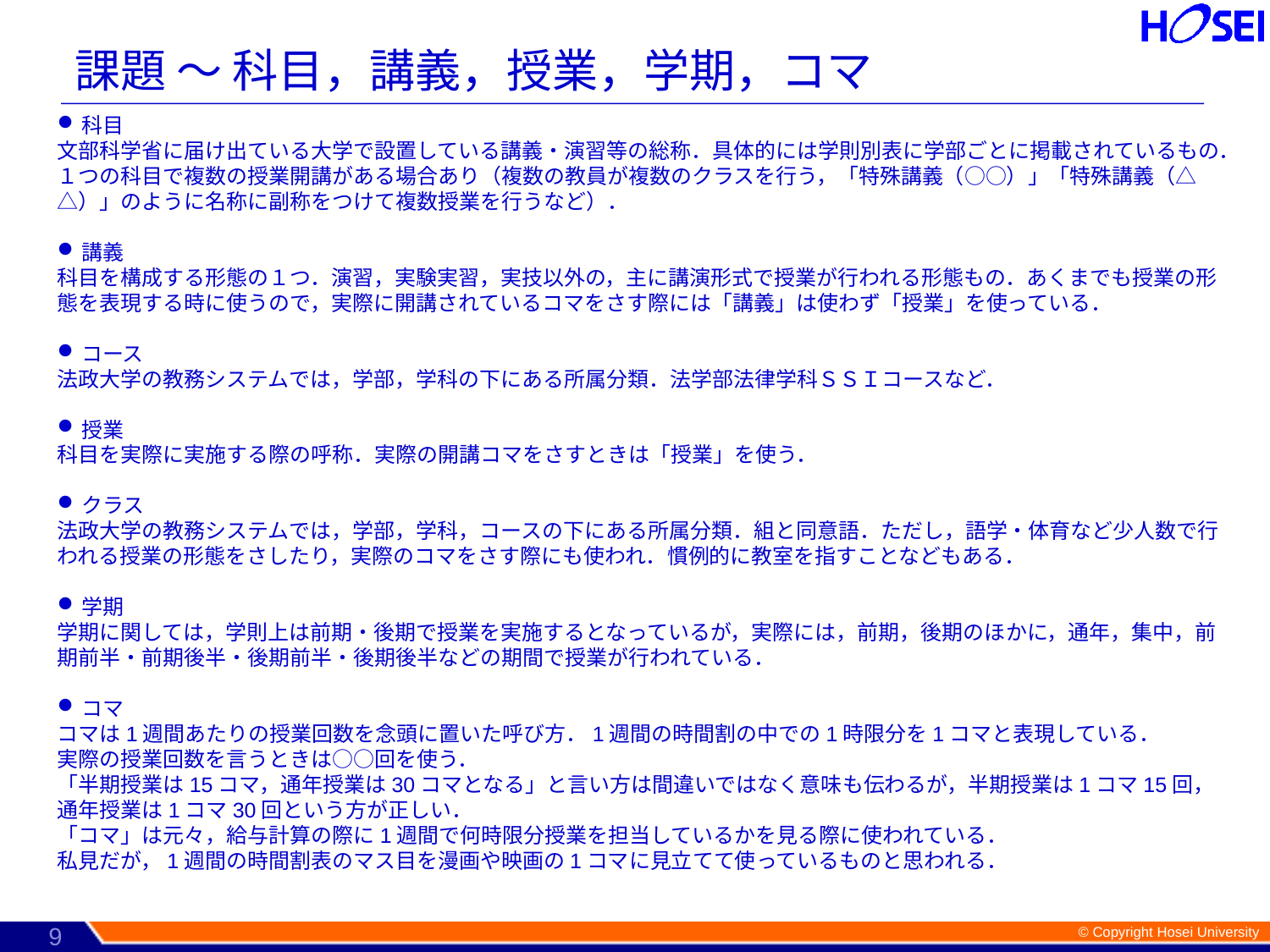

# 課題 ～ 科目，講義，授業，学期，コマ
科目
文部科学省に届け出ている大学で設置している講義・演習等の総称．具体的には学則別表に学部ごとに掲載されているもの．
１つの科目で複数の授業開講がある場合あり（複数の教員が複数のクラスを行う，「特殊講義（○○）」「特殊講義（△△）」のように名称に副称をつけて複数授業を行うなど）．

講義
科目を構成する形態の１つ．演習，実験実習，実技以外の，主に講演形式で授業が行われる形態もの．あくまでも授業の形態を表現する時に使うので，実際に開講されているコマをさす際には「講義」は使わず「授業」を使っている．

コース
法政大学の教務システムでは，学部，学科の下にある所属分類．法学部法律学科ＳＳＩコースなど．

授業
科目を実際に実施する際の呼称．実際の開講コマをさすときは「授業」を使う．

クラス
法政大学の教務システムでは，学部，学科，コースの下にある所属分類．組と同意語．ただし，語学・体育など少人数で行われる授業の形態をさしたり，実際のコマをさす際にも使われ．慣例的に教室を指すことなどもある．

学期
学期に関しては，学則上は前期・後期で授業を実施するとなっているが，実際には，前期，後期のほかに，通年，集中，前期前半・前期後半・後期前半・後期後半などの期間で授業が行われている．

コマ
コマは1週間あたりの授業回数を念頭に置いた呼び方．1週間の時間割の中での1時限分を1コマと表現している．
実際の授業回数を言うときは○○回を使う．
「半期授業は15コマ，通年授業は30コマとなる」と言い方は間違いではなく意味も伝わるが，半期授業は1コマ15回，通年授業は1コマ30回という方が正しい．
「コマ」は元々，給与計算の際に1週間で何時限分授業を担当しているかを見る際に使われている．
私見だが，1週間の時間割表のマス目を漫画や映画の1コマに見立てて使っているものと思われる．
9